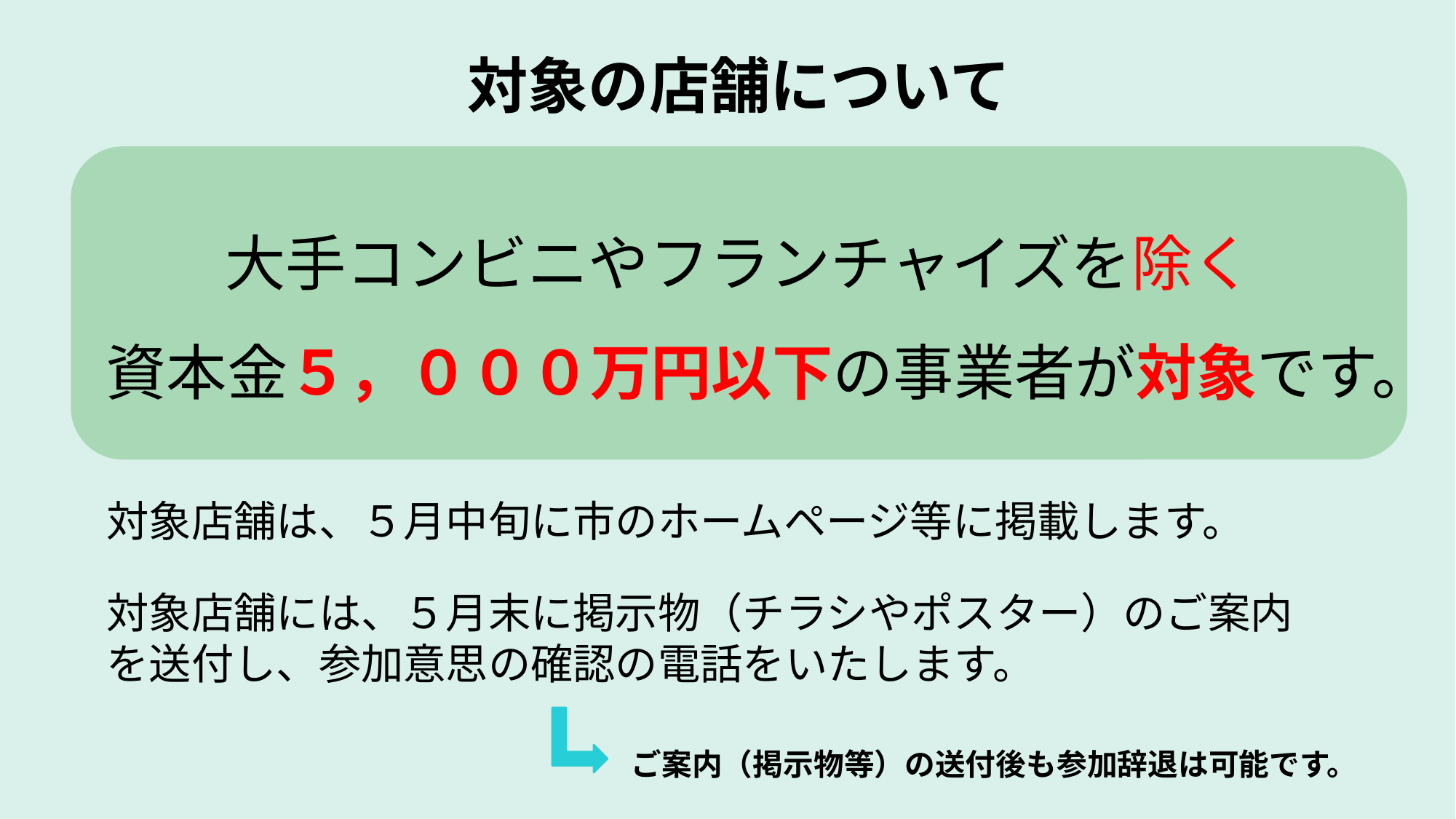

対象の店舗について

大手コンビニやフランチャイズを除く
資本金５，０００万円以下の事業者が対象です。
対象店舗は、５月中旬に市のホームページ等に掲載します。
対象店舗には、５月末に掲示物（チラシやポスター）のご案内を送付し、参加意思の確認の電話をいたします。

ご案内（掲示物等）の送付後も参加辞退は可能です。